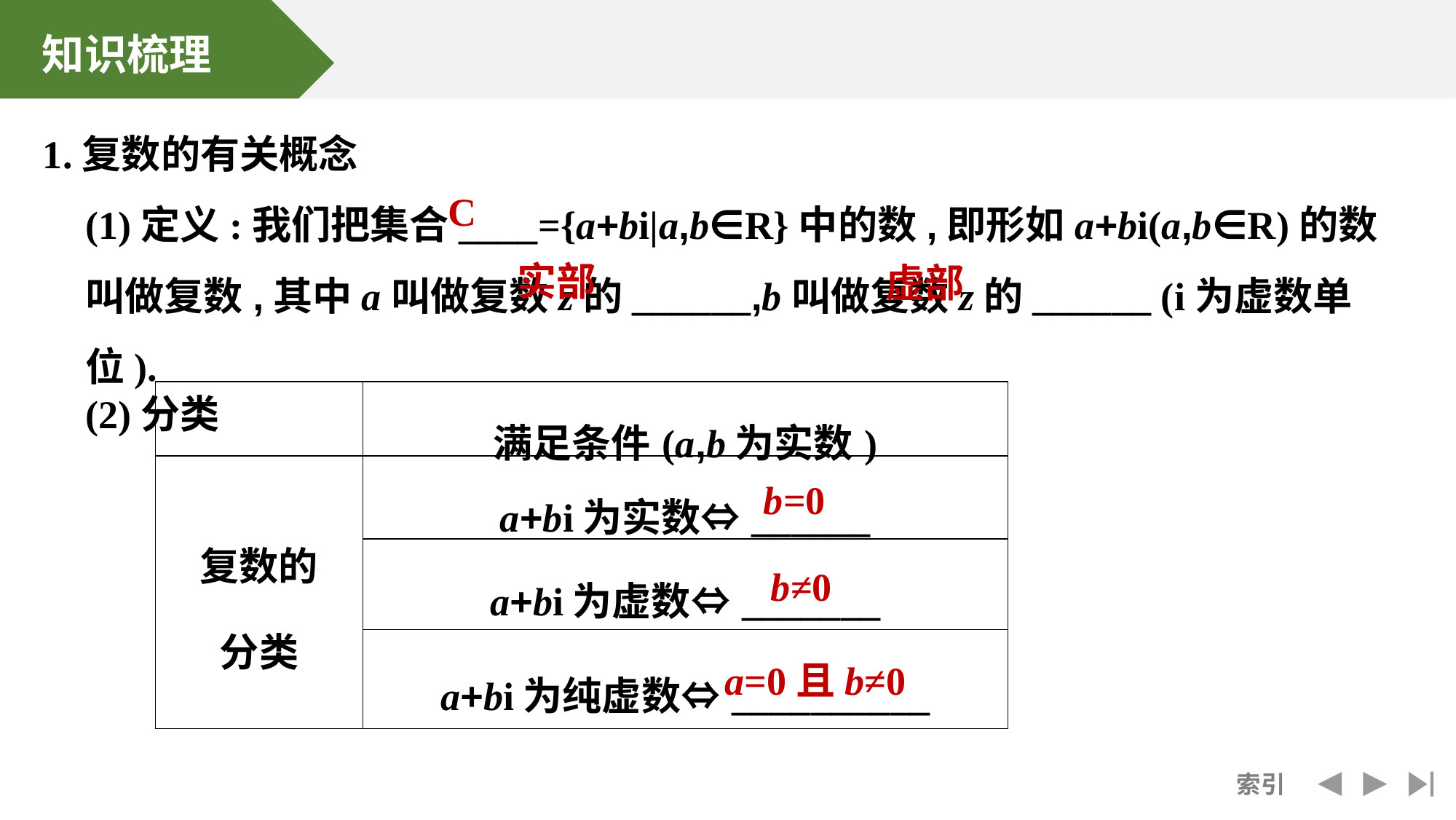

1.复数的有关概念
	(1)定义:我们把集合____={a+bi|a,b∈R}中的数,即形如a+bi(a,b∈R)的数叫做复数,其中a叫做复数z的______,b叫做复数z的______ (i为虚数单位).
	(2)分类
C
实部
虚部
|  | 满足条件(a,b为实数) |
| --- | --- |
| 复数的 分类 | a+bi为实数⇔\_\_\_\_\_\_ |
|  | a+bi为虚数⇔\_\_\_\_\_\_\_ |
|  | a+bi为纯虚数⇔\_\_\_\_\_\_\_\_\_\_ |
b=0
b≠0
a=0且b≠0